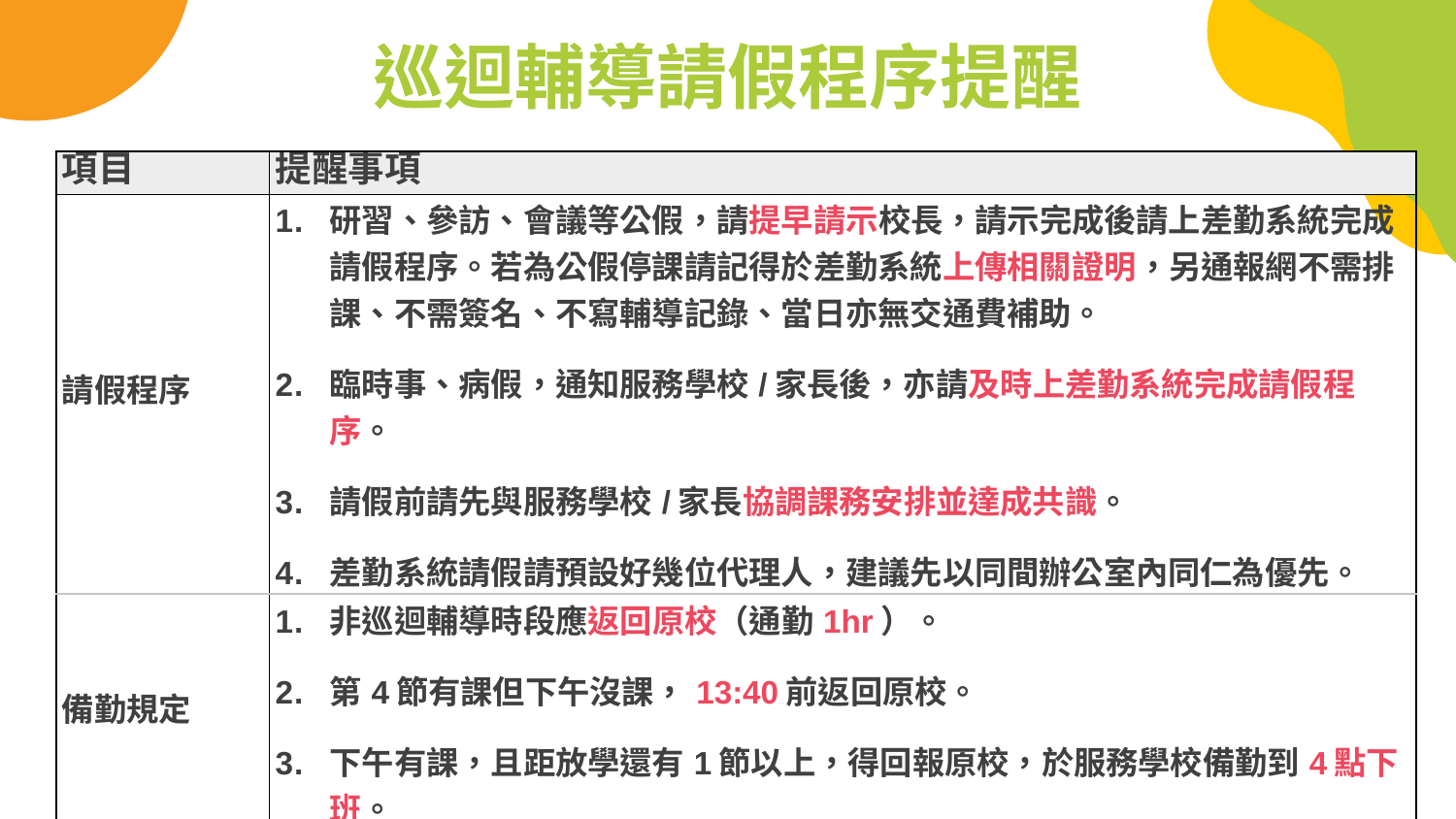

# 巡迴輔導請假程序提醒
| 項目 | 提醒事項 |
| --- | --- |
| 請假程序 | 研習、參訪、會議等公假，請提早請示校長，請示完成後請上差勤系統完成請假程序。若為公假停課請記得於差勤系統上傳相關證明，另通報網不需排課、不需簽名、不寫輔導記錄、當日亦無交通費補助。 臨時事、病假，通知服務學校/家長後，亦請及時上差勤系統完成請假程序。 請假前請先與服務學校/家長協調課務安排並達成共識。 差勤系統請假請預設好幾位代理人，建議先以同間辦公室內同仁為優先。 |
| 備勤規定 | 非巡迴輔導時段應返回原校（通勤1hr）。 第4節有課但下午沒課，13:40前返回原校。 下午有課，且距放學還有1節以上，得回報原校，於服務學校備勤到4點下班。 |